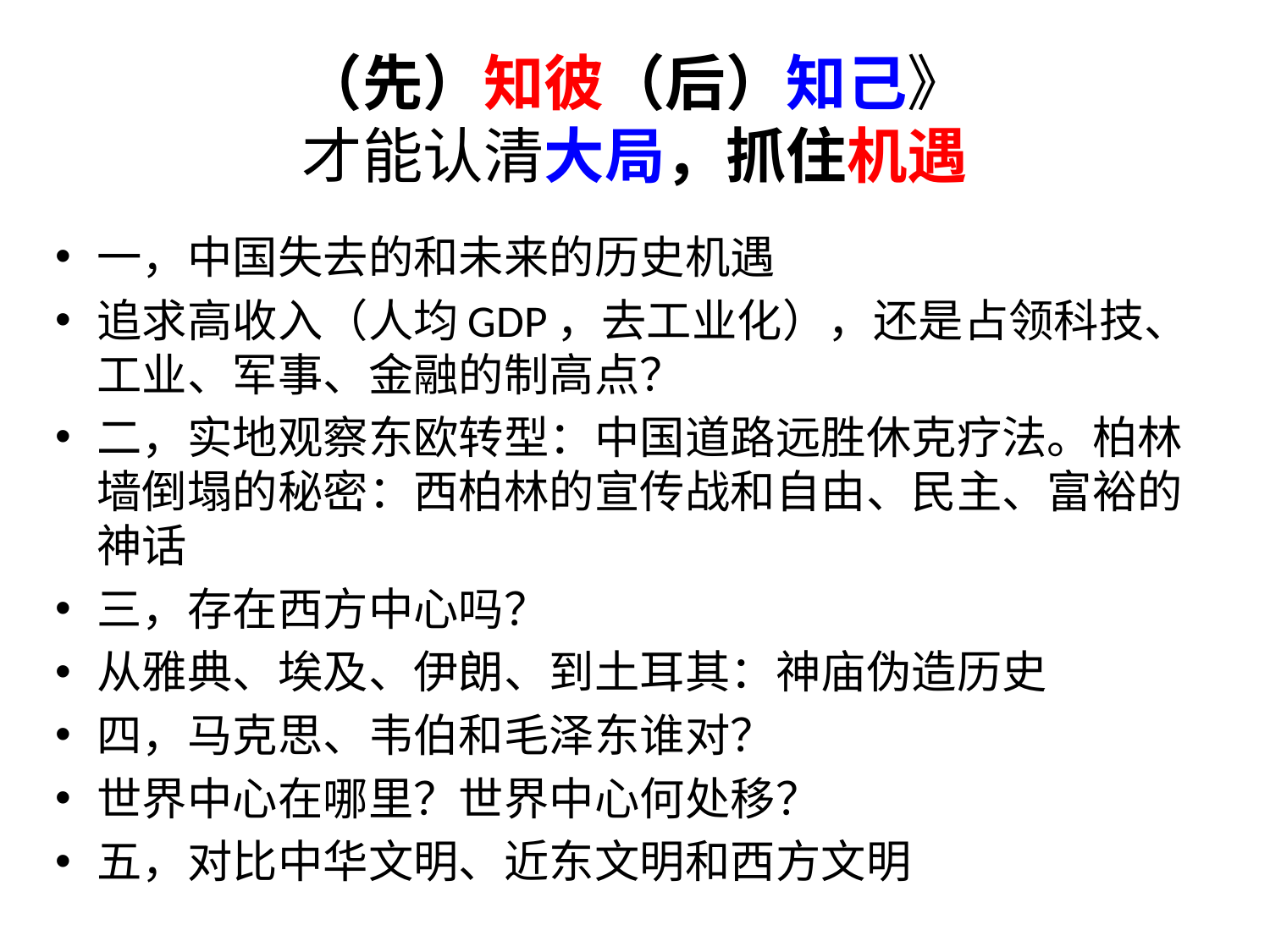

# （先）知彼（后）知己》 才能认清大局，抓住机遇
一，中国失去的和未来的历史机遇
追求高收入（人均GDP，去工业化），还是占领科技、工业、军事、金融的制高点？
二，实地观察东欧转型：中国道路远胜休克疗法。柏林墙倒塌的秘密：西柏林的宣传战和自由、民主、富裕的神话
三，存在西方中心吗？
从雅典、埃及、伊朗、到土耳其：神庙伪造历史
四，马克思、韦伯和毛泽东谁对？
世界中心在哪里？世界中心何处移？
五，对比中华文明、近东文明和西方文明